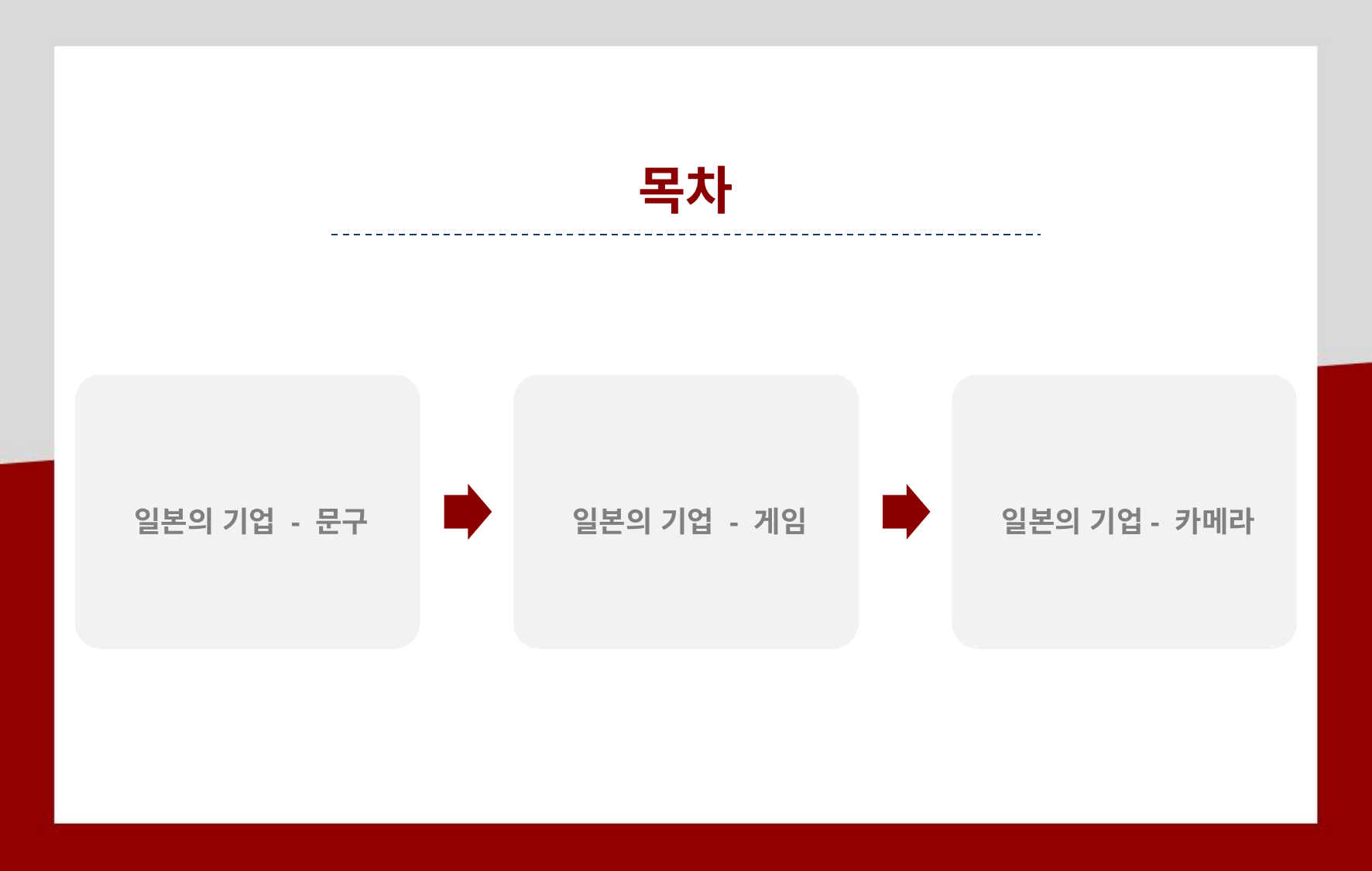

목차
일본의 기업 - 문구

일본의 기업 - 게임

일본의 기업- 카메라